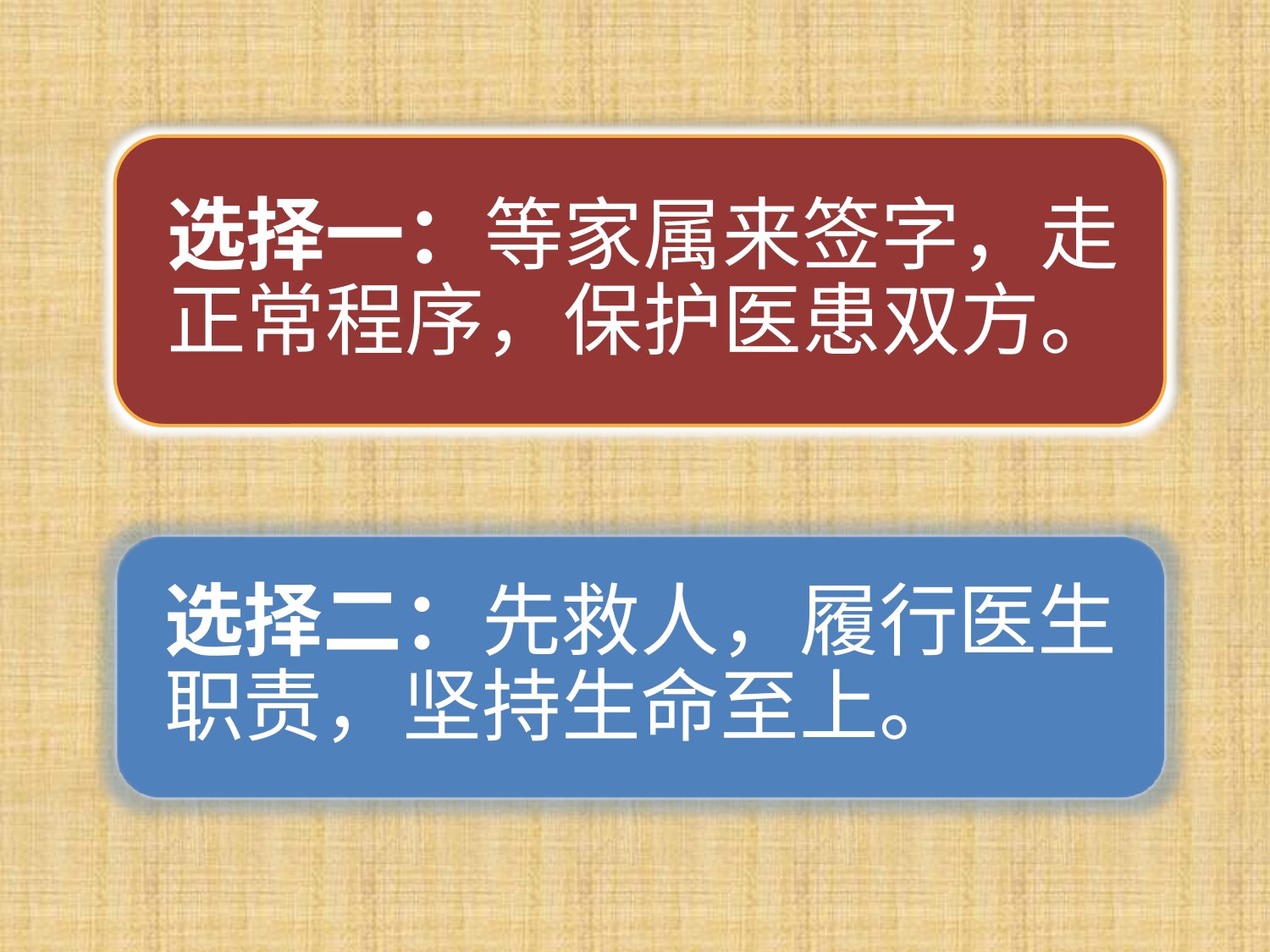

选择一：等家属来签字，走正常程序，保护医患双方。
选择二：先救人，履行医生职责，坚持生命至上。